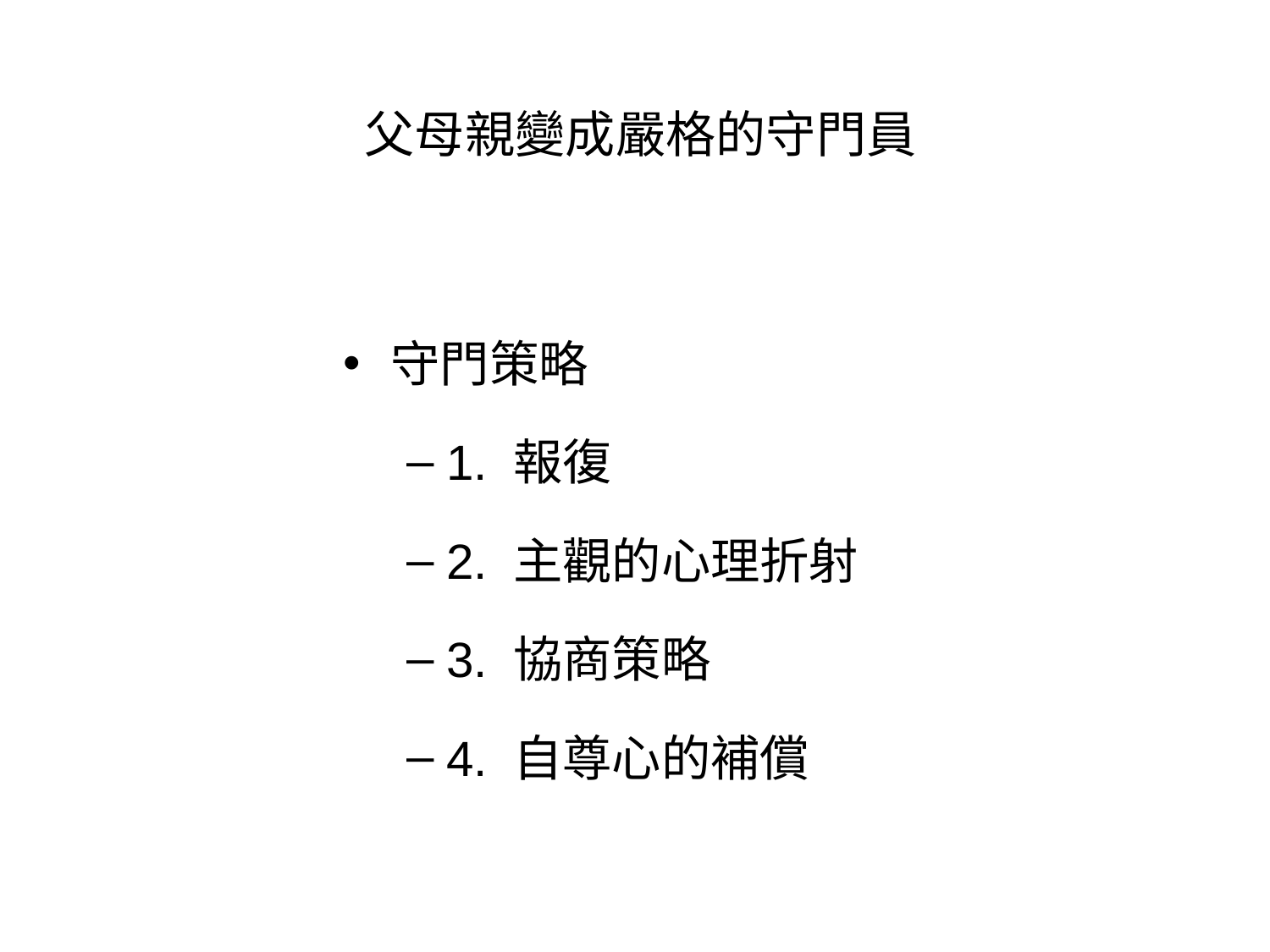

# 父母親變成嚴格的守門員

守門策略
1. 報復
2. 主觀的心理折射
3. 協商策略
4. 自尊心的補償